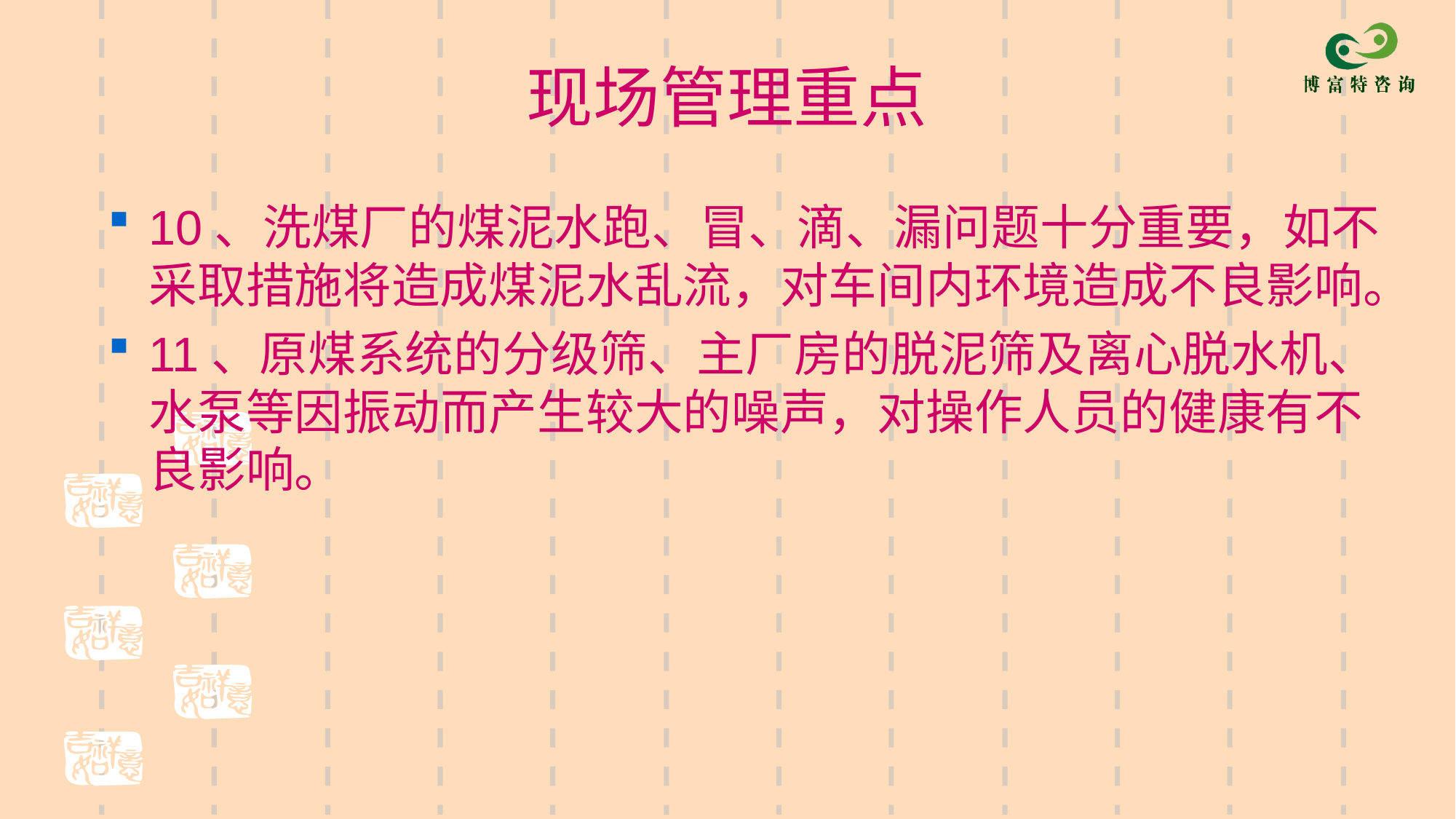

# 现场管理重点
10、洗煤厂的煤泥水跑、冒、滴、漏问题十分重要，如不采取措施将造成煤泥水乱流，对车间内环境造成不良影响。
11、原煤系统的分级筛、主厂房的脱泥筛及离心脱水机、水泵等因振动而产生较大的噪声，对操作人员的健康有不良影响。